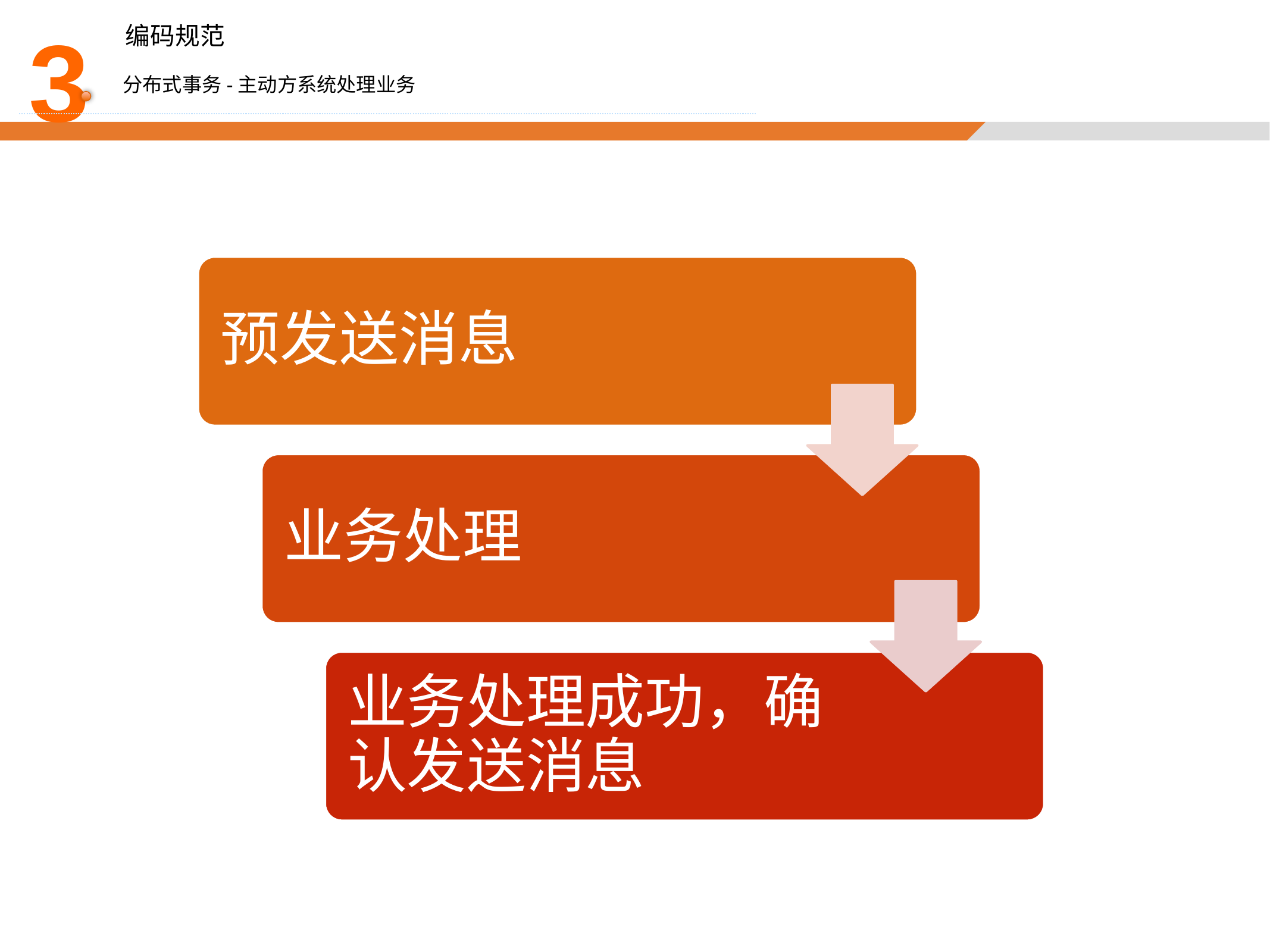

3
编码规范

分布式事务-主动方系统处理业务
预发送消息

业务处理

业务处理成功，确认发送消息